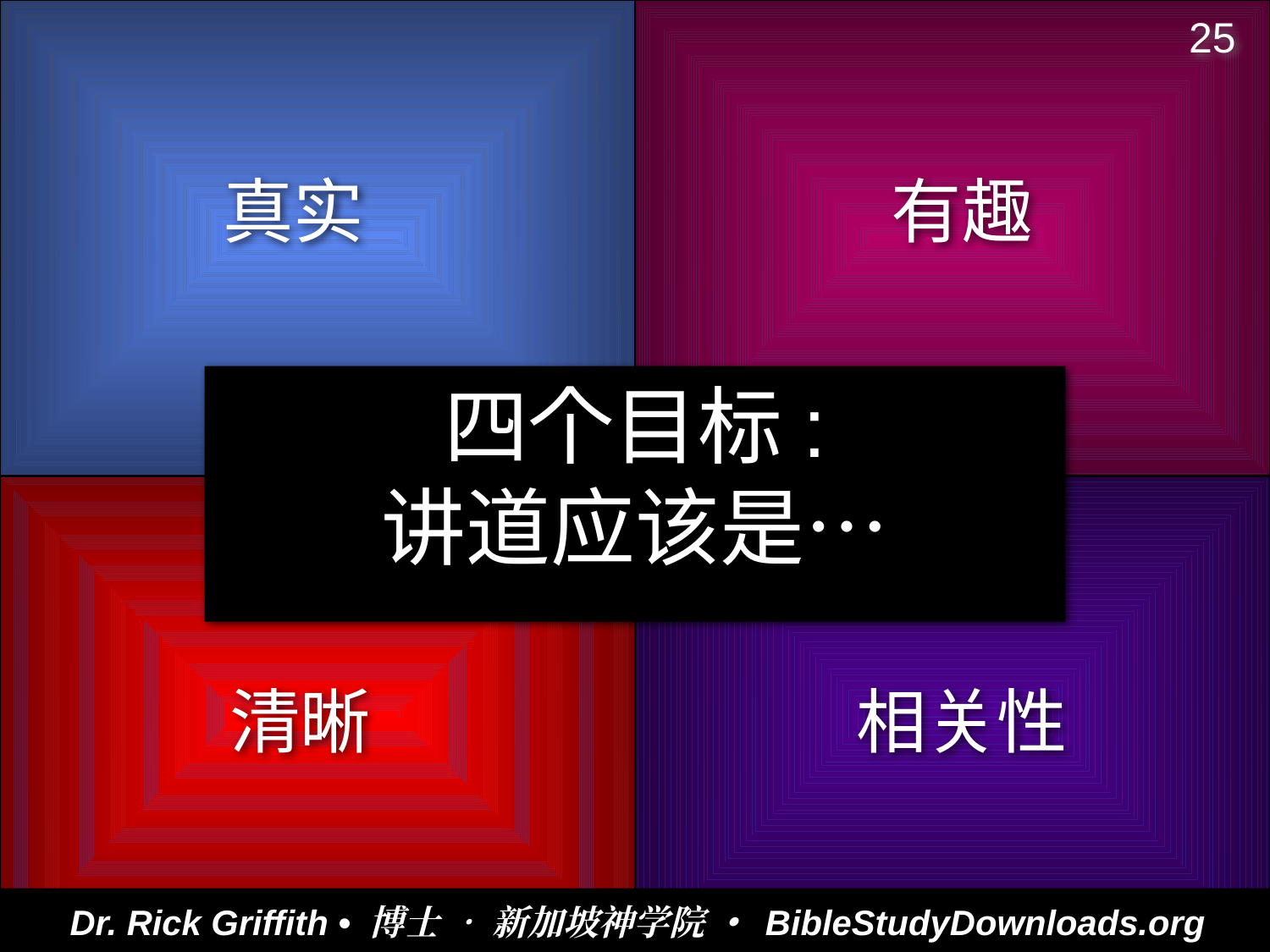

25

真实
有趣
# 四个目标: 讲道应该是…

清晰
相关性
Dr. Rick Griffith • 博士 • 新加坡神学院 • BibleStudyDownloads.org